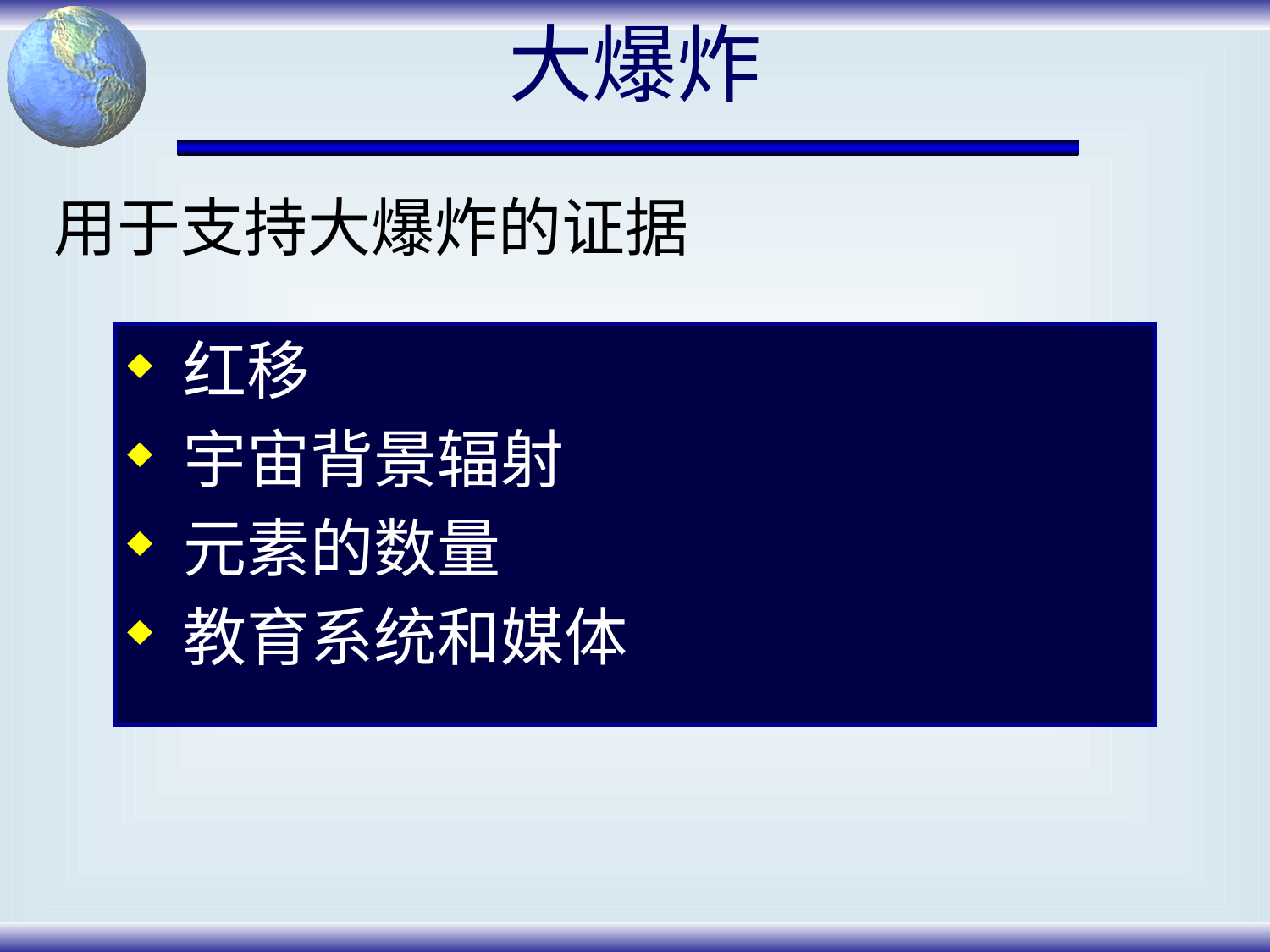

# 大爆炸
用于支持大爆炸的证据
红移
宇宙背景辐射
元素的数量
教育系统和媒体